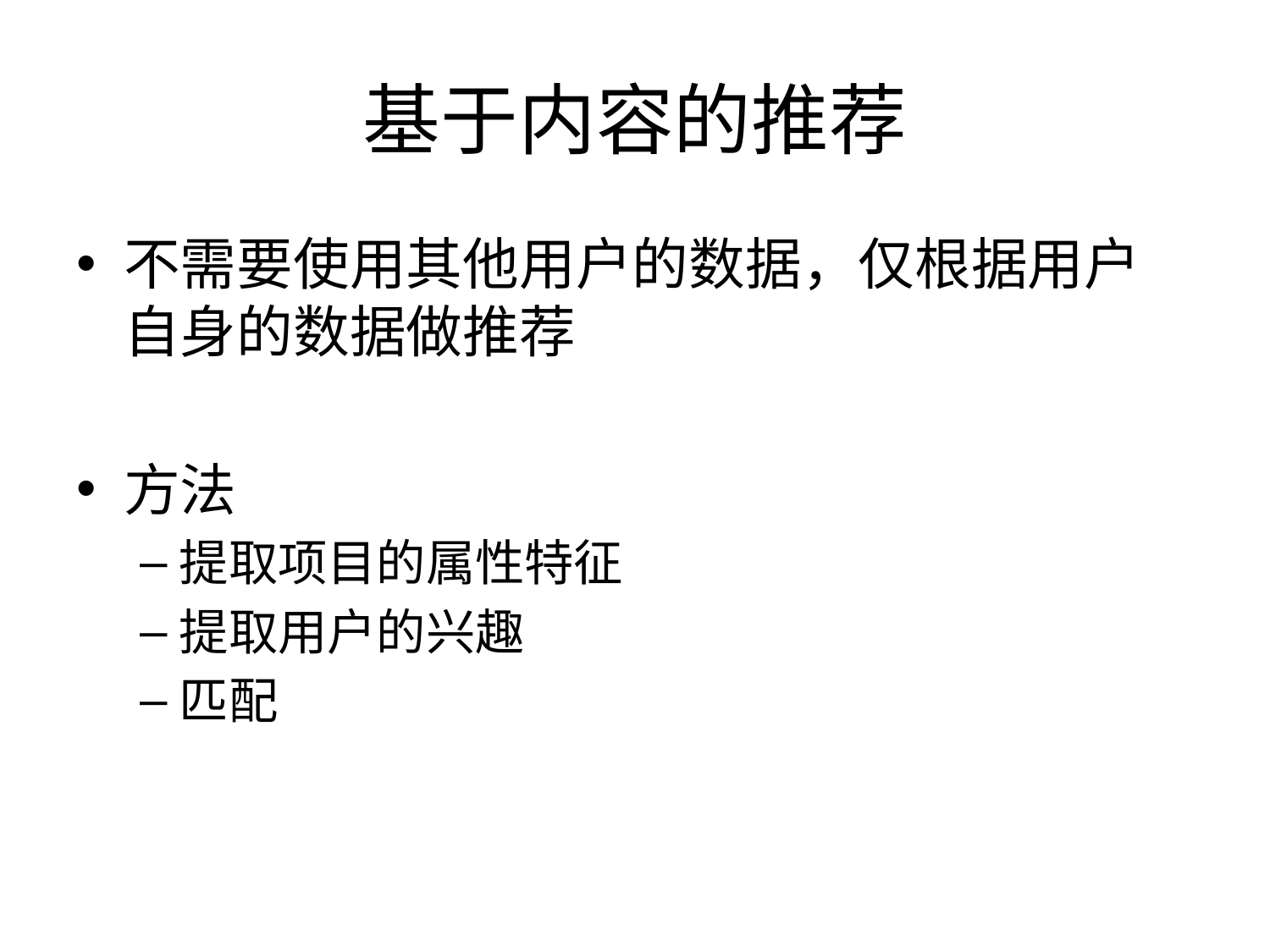

# 基于内容的推荐
不需要使用其他用户的数据，仅根据用户自身的数据做推荐

方法
提取项目的属性特征
提取用户的兴趣
匹配